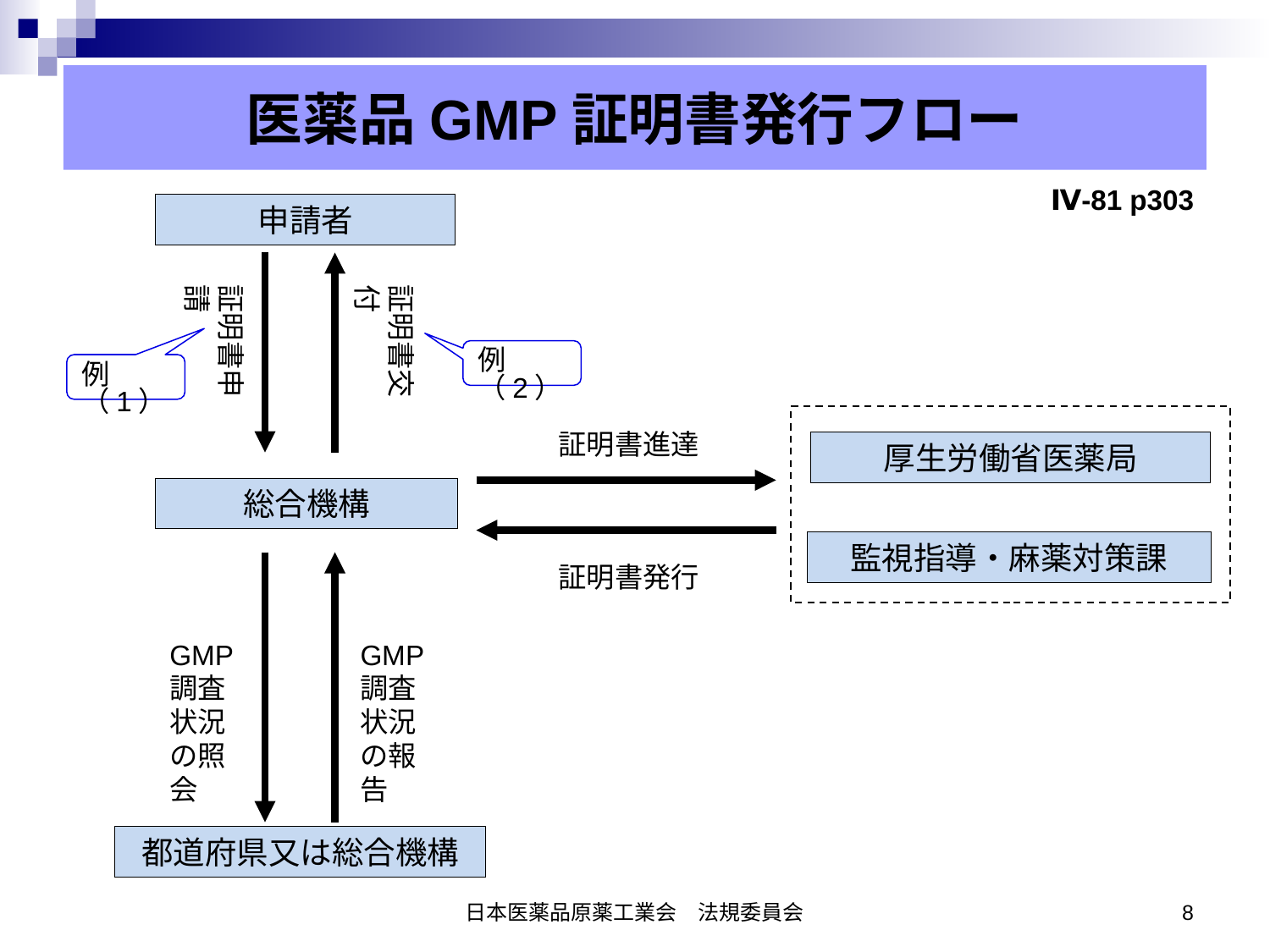

医薬品GMP証明書発行フロー
Ⅳ-81 p303
申請者
証明書申請
証明書交付
例（2）
例（1）

証明書進達
厚生労働省医薬局
総合機構
監視指導・麻薬対策課
証明書発行
GMP調査状況の照会
GMP調査状況の報告
都道府県又は総合機構
日本医薬品原薬工業会　法規委員会
8